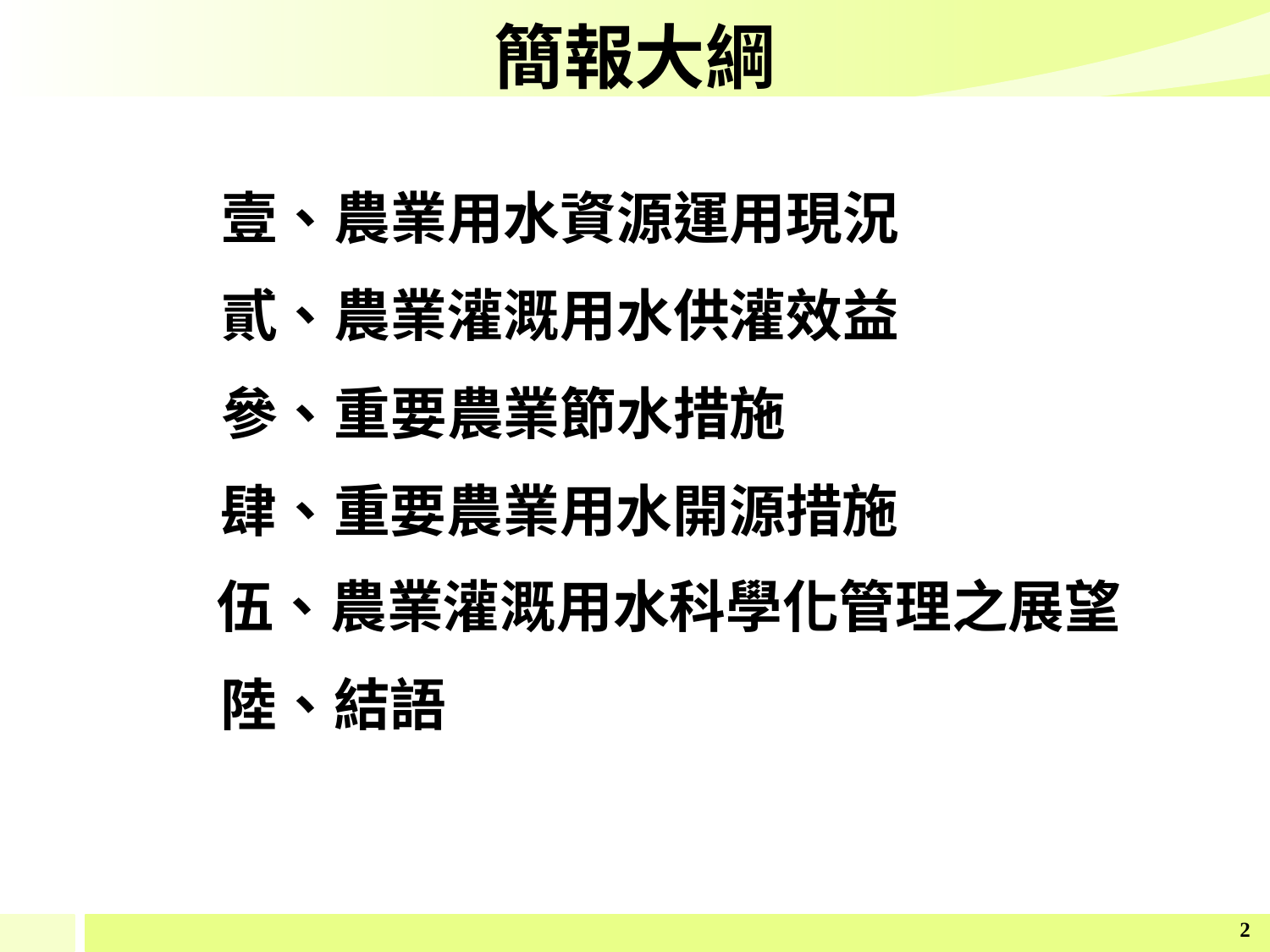

簡報大綱
壹、農業用水資源運用現況
貳、農業灌溉用水供灌效益

參、重要農業節水措施

肆、重要農業用水開源措施

伍、農業灌溉用水科學化管理之展望
陸、結語